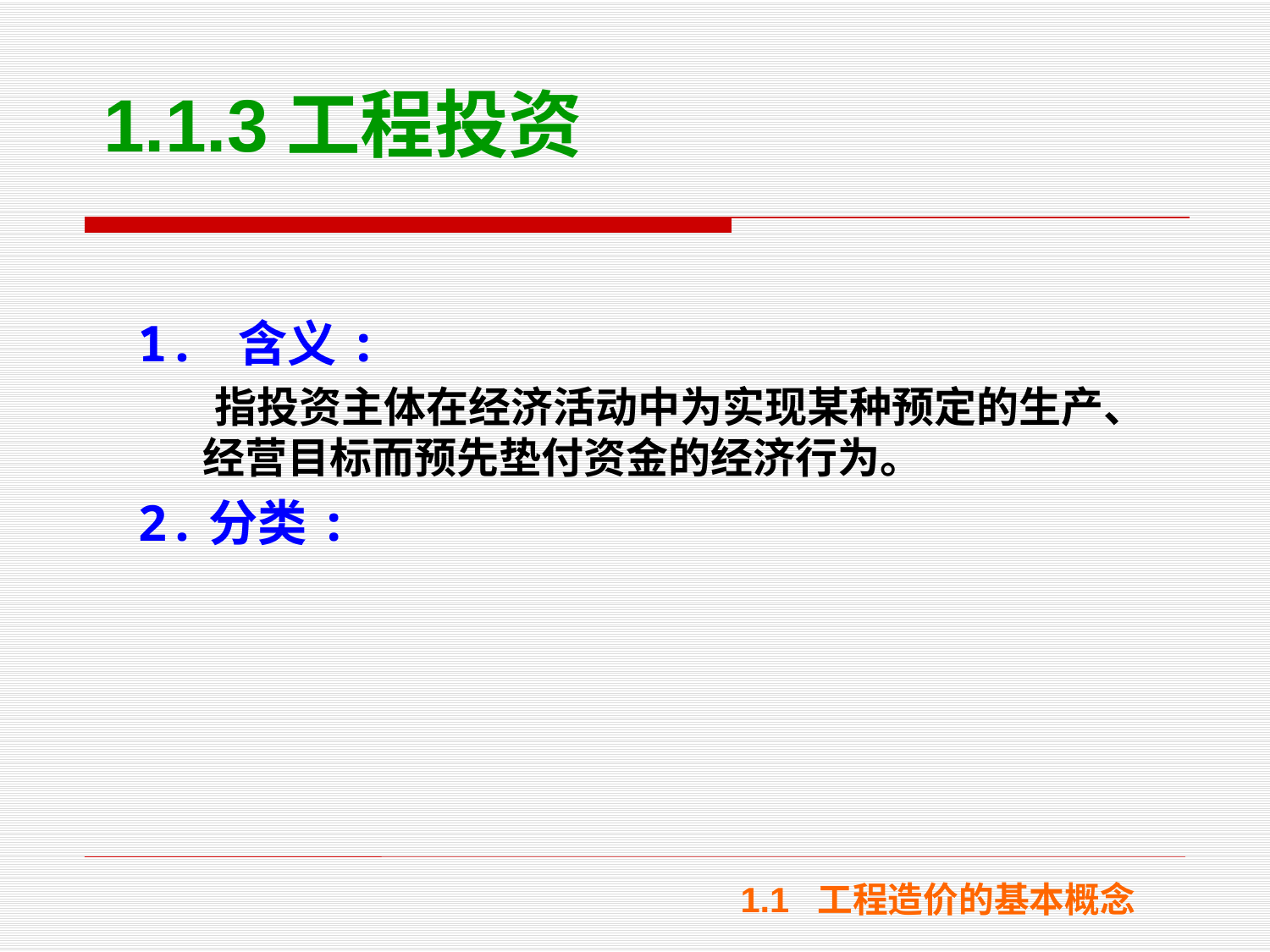

# 1.1.3工程投资
1. 含义:
       指投资主体在经济活动中为实现某种预定的生产、经营目标而预先垫付资金的经济行为。
2.分类:

1.1  工程造价的基本概念